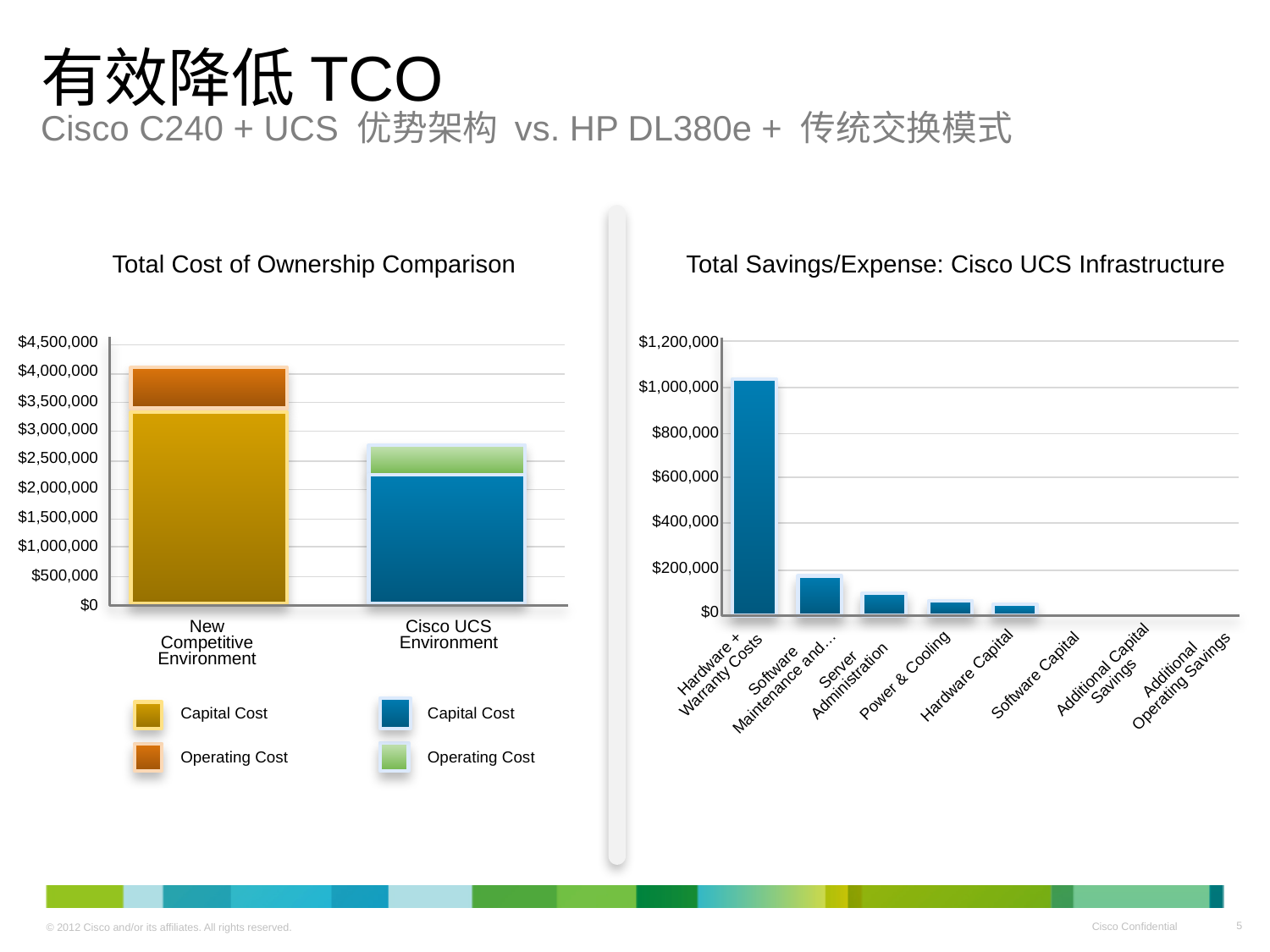

# 有效降低TCO Cisco C240 + UCS 优势架构 vs. HP DL380e + 传统交换模式

Total Cost of Ownership Comparison
Total Savings/Expense: Cisco UCS Infrastructure
$4,500,000
$1,200,000

$4,000,000

$1,000,000

$3,500,000

$3,000,000
$800,000
$2,500,000

$600,000
$2,000,000

$1,500,000
$400,000
$1,000,000
$200,000
$500,000

$0

$0

New Competitive Environment
Cisco UCS Environment
Hardware + Warranty Costs
Additional Operating Savings
Additional Capital Savings
Server Administration
Software Maintenance and…
Hardware Capital
Software Capital
Power & Cooling

Capital Cost
Capital Cost

Operating Cost
Operating Cost